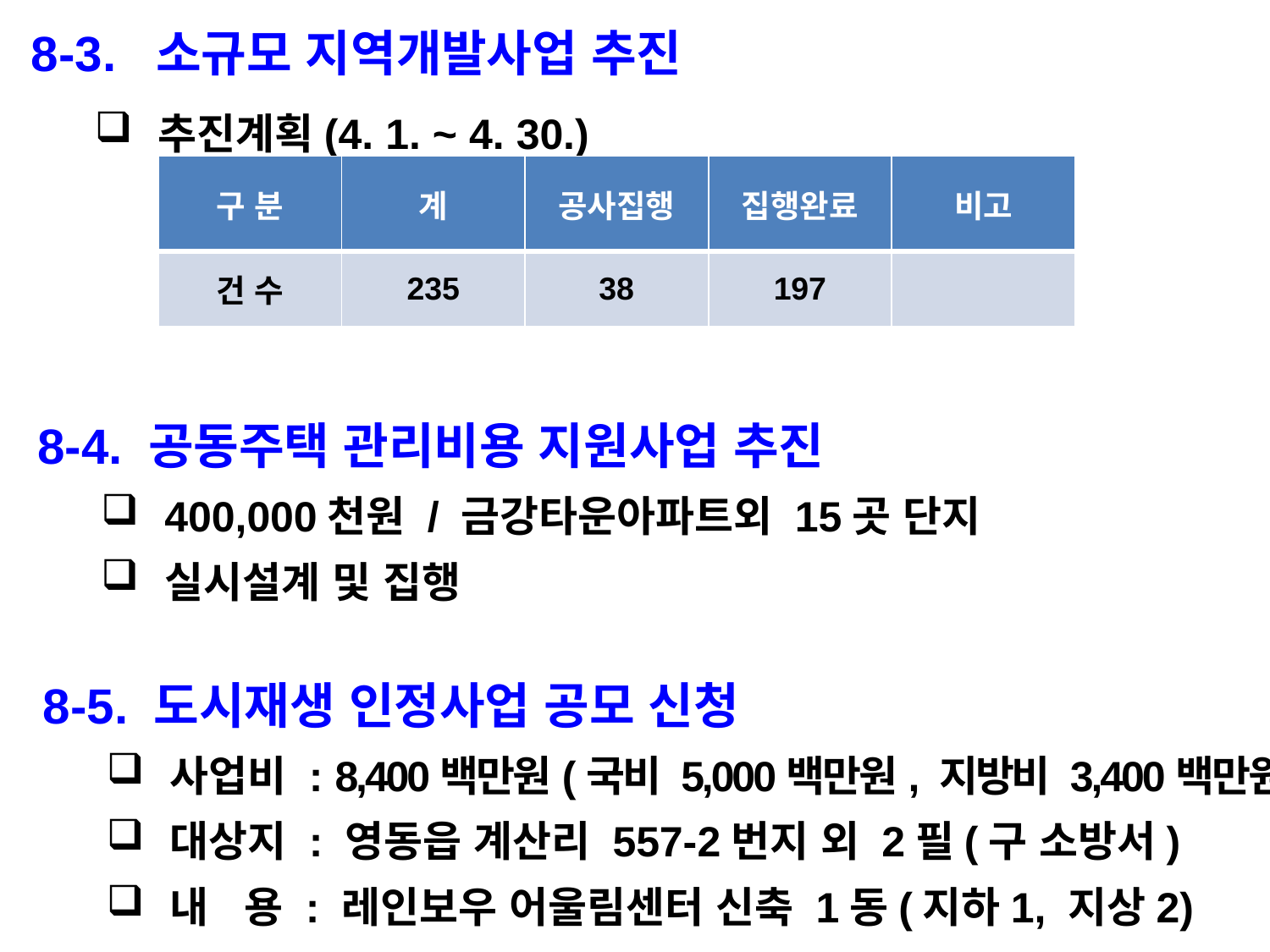

8-3.  소규모 지역개발사업 추진
추진계획(4. 1. ~ 4. 30.)
| 구 분 | 계 | 공사집행 | 집행완료 | 비고 |
| --- | --- | --- | --- | --- |
| 건 수 | 235 | 38 | 197 |  |
8-4. 공동주택 관리비용 지원사업 추진
400,000천원 / 금강타운아파트외 15곳 단지
실시설계 및 집행
8-5. 도시재생 인정사업 공모 신청
사업비 : 8,400백만원(국비 5,000백만원, 지방비 3,400백만원)
대상지 : 영동읍 계산리 557-2번지 외 2필(구 소방서)
내   용 : 레인보우 어울림센터 신축 1동(지하1, 지상2)